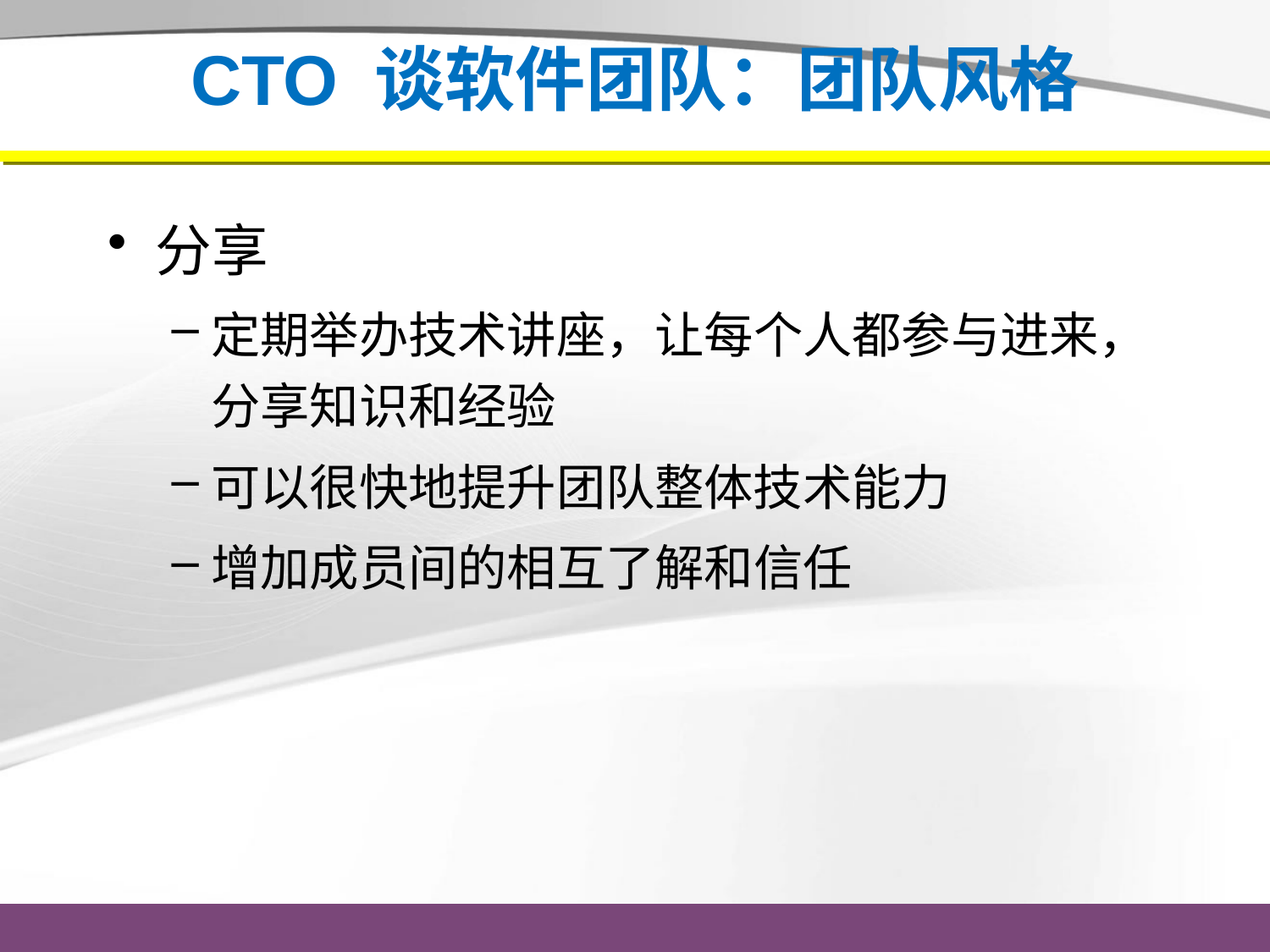

# CTO 谈软件团队：团队风格
分享
定期举办技术讲座，让每个人都参与进来，分享知识和经验
可以很快地提升团队整体技术能力
增加成员间的相互了解和信任